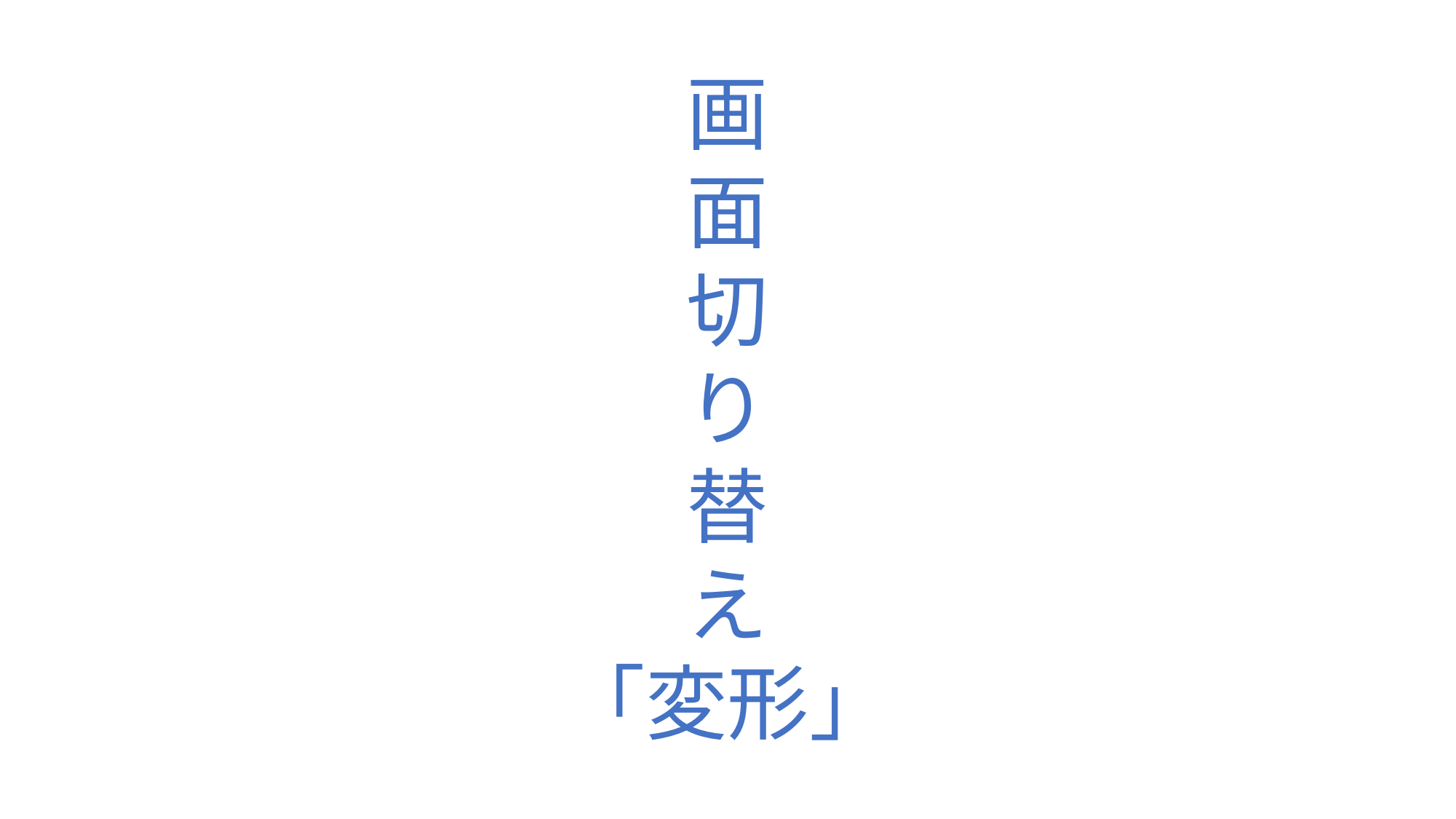

画
面
切
り
替
え
「変形」